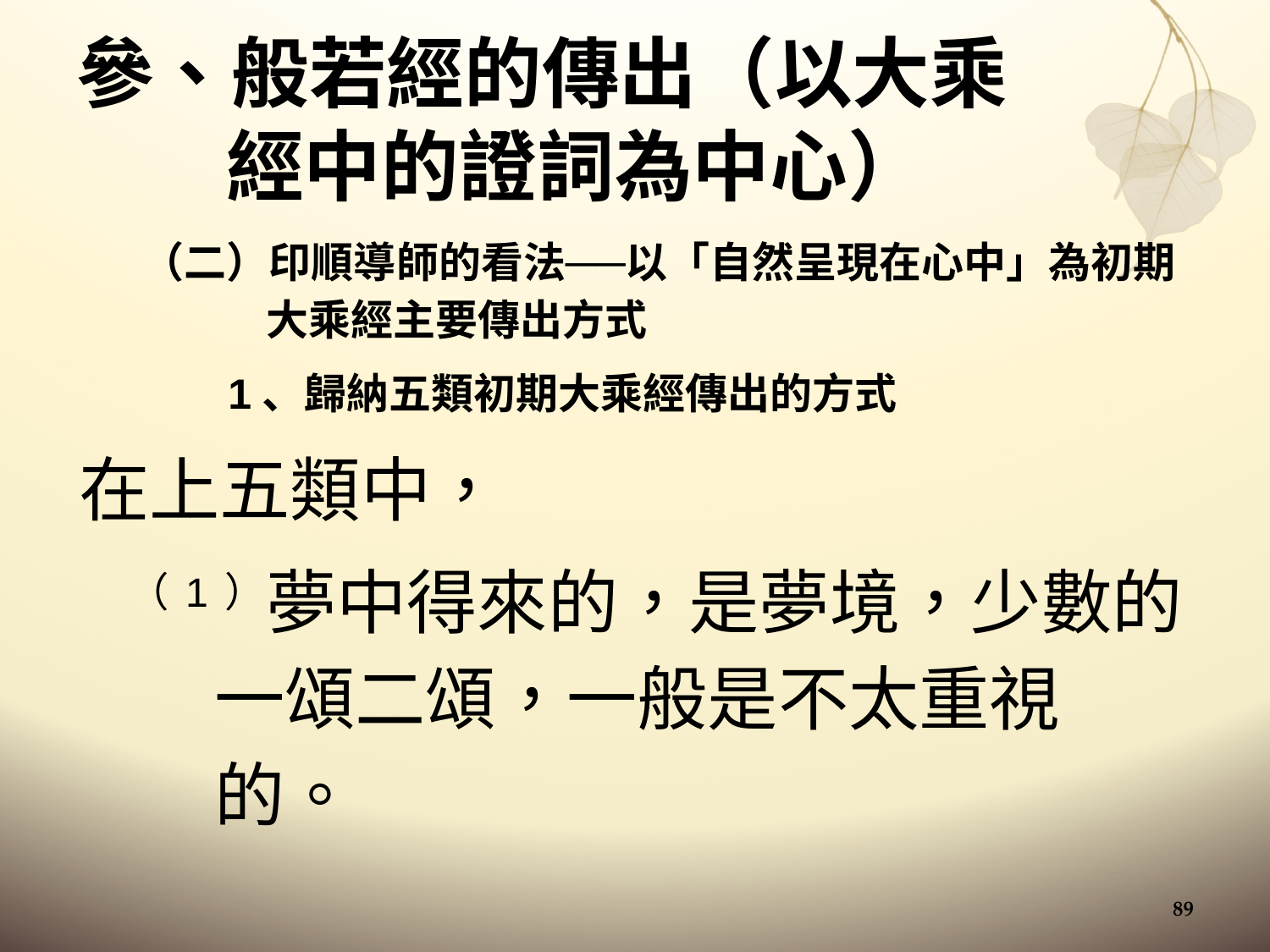

# 參、般若經的傳出（以大乘經中的證詞為中心）
（二）印順導師的看法──以「自然呈現在心中」為初期大乘經主要傳出方式
1、歸納五類初期大乘經傳出的方式
在上五類中，
（1）夢中得來的，是夢境，少數的一頌二頌，一般是不太重視的。

89